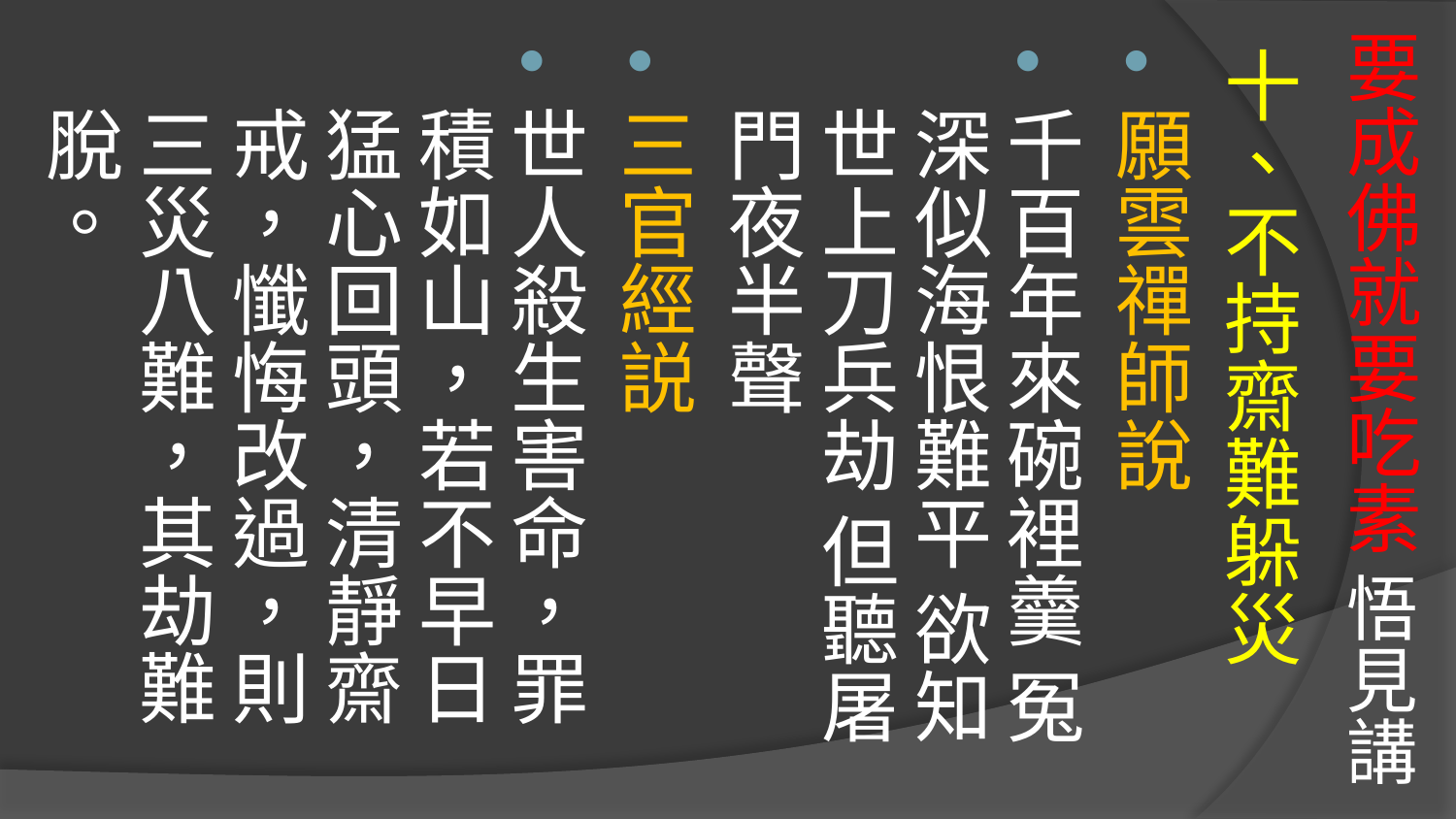

# 要成佛就要吃素 悟見講
十、不持齋難躲災
願雲禪師說
千百年來碗裡羹 冤深似海恨難平 欲知世上刀兵劫 但聽屠門夜半聲
三官經説
世人殺生害命，罪積如山，若不早日猛心回頭，清靜齋戒，懺悔改過，則三災八難，其劫難脫。